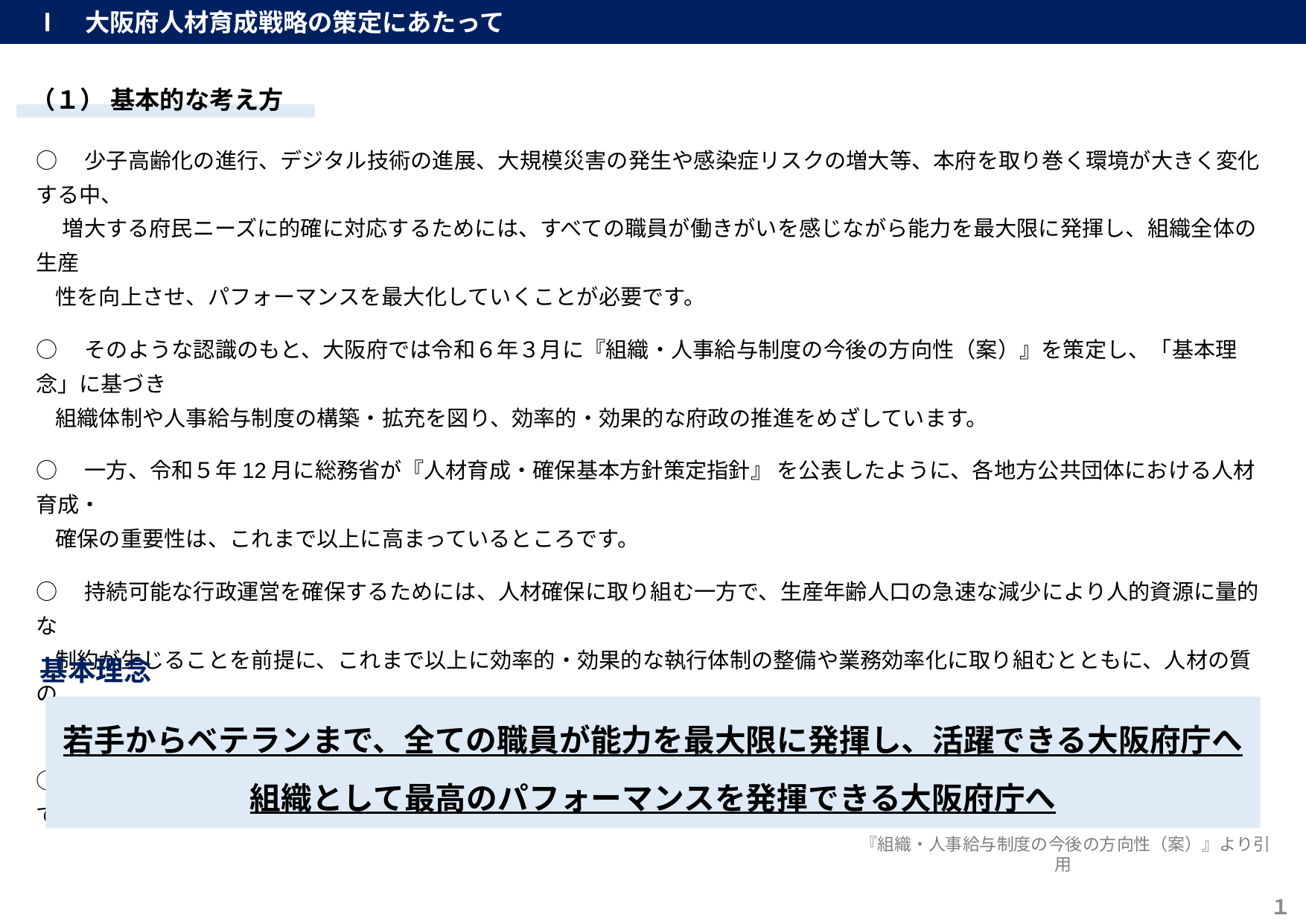

Ⅰ　大阪府人材育成戦略の策定にあたって
（１） 基本的な考え方

○　少子高齢化の進行、デジタル技術の進展、大規模災害の発生や感染症リスクの増大等、本府を取り巻く環境が大きく変化する中、
　 増大する府民ニーズに的確に対応するためには、すべての職員が働きがいを感じながら能力を最大限に発揮し、組織全体の生産
   性を向上させ、パフォーマンスを最大化していくことが必要です。
○　そのような認識のもと、大阪府では令和６年３月に『組織・人事給与制度の今後の方向性（案）』を策定し、「基本理念」に基づき
   組織体制や人事給与制度の構築・拡充を図り、効率的・効果的な府政の推進をめざしています。
○　一方、令和５年12月に総務省が『人材育成・確保基本方針策定指針』 を公表したように、各地方公共団体における人材育成・
   確保の重要性は、これまで以上に高まっているところです。
○　持続可能な行政運営を確保するためには、人材確保に取り組む一方で、生産年齢人口の急速な減少により人的資源に量的な
   制約が生じることを前提に、これまで以上に効率的・効果的な執行体制の整備や業務効率化に取り組むとともに、人材の質の
   向上を図ることが必要となります。
○　本戦略は、これらの状況を踏まえ、今後の大阪府を支える人材を総合的かつ戦略的に育成することを目的に策定するものです。
基本理念
若手からベテランまで、全ての職員が能力を最大限に発揮し、活躍できる大阪府庁へ
組織として最高のパフォーマンスを発揮できる大阪府庁へ
『組織・人事給与制度の今後の方向性（案）』より引用
１